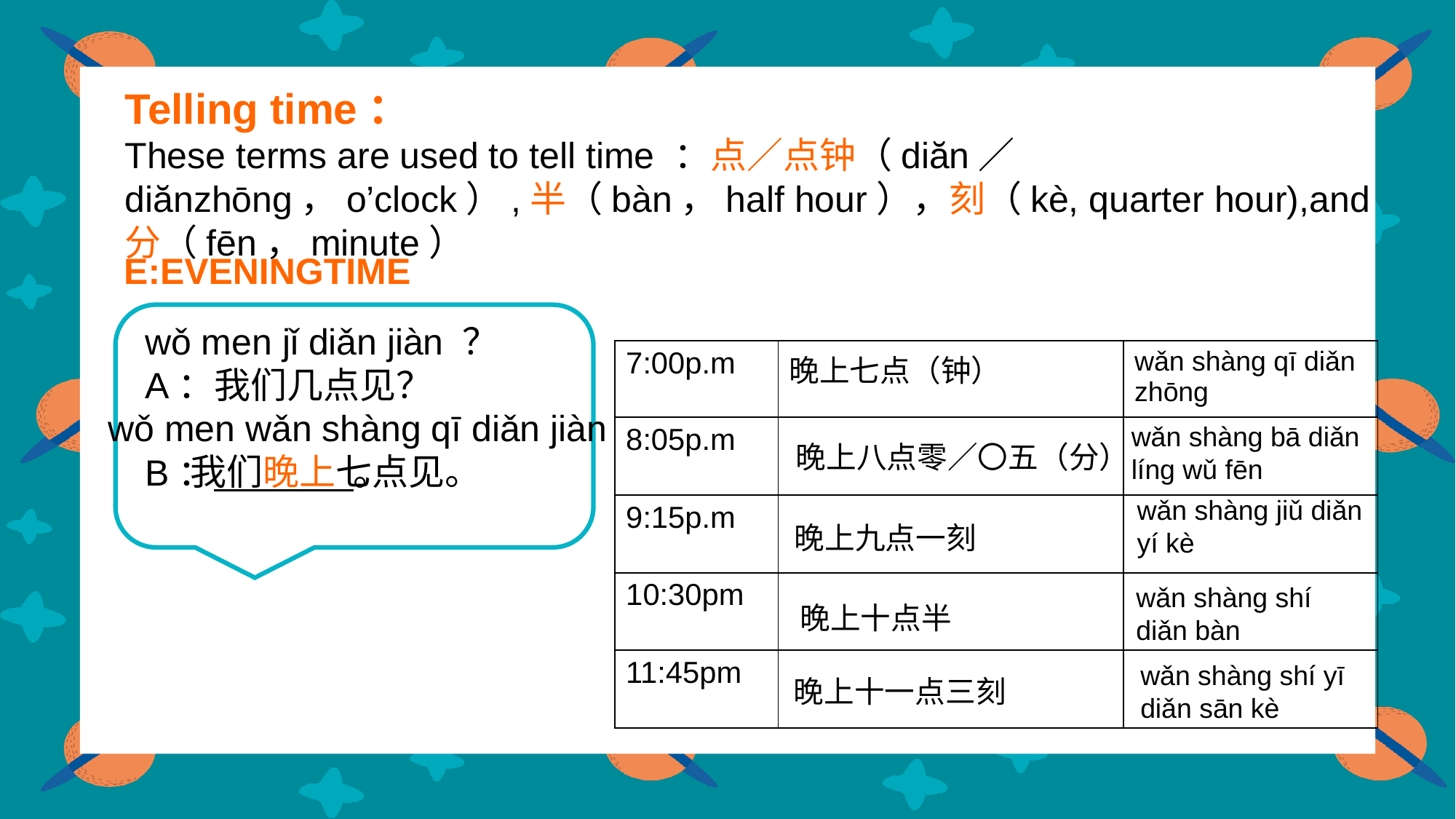

Telling time：
These terms are used to tell time ：点／点钟（diăn／diănzhōng，o’clock）,半（bàn，half hour），刻（kè, quarter hour),and分（fēn，minute）
E:EVENINGTIME

wǒ men jǐ diǎn jiàn ？
A：我们几点见？

B：                 。
| 7:00p.m | 晚上七点（钟） | wǎn shàng qī diǎn zhōng |
| --- | --- | --- |
| 8:05p.m |  |  |
| 9:15p.m |  |  |
| 10:30pm |  |  |
| 11:45pm |  |  |
wǒ men wǎn shàng qī diǎn jiàn
         我们晚上七点见。
wǎn shàng bā diǎn líng wǔ fēn

晚上八点零／〇五（分）
wǎn shàng jiǔ diǎn yí kè

晚上九点一刻

wǎn shàng shí diǎn bàn
晚上十点半

wǎn shàng shí yī diǎn sān kè
晚上十一点三刻